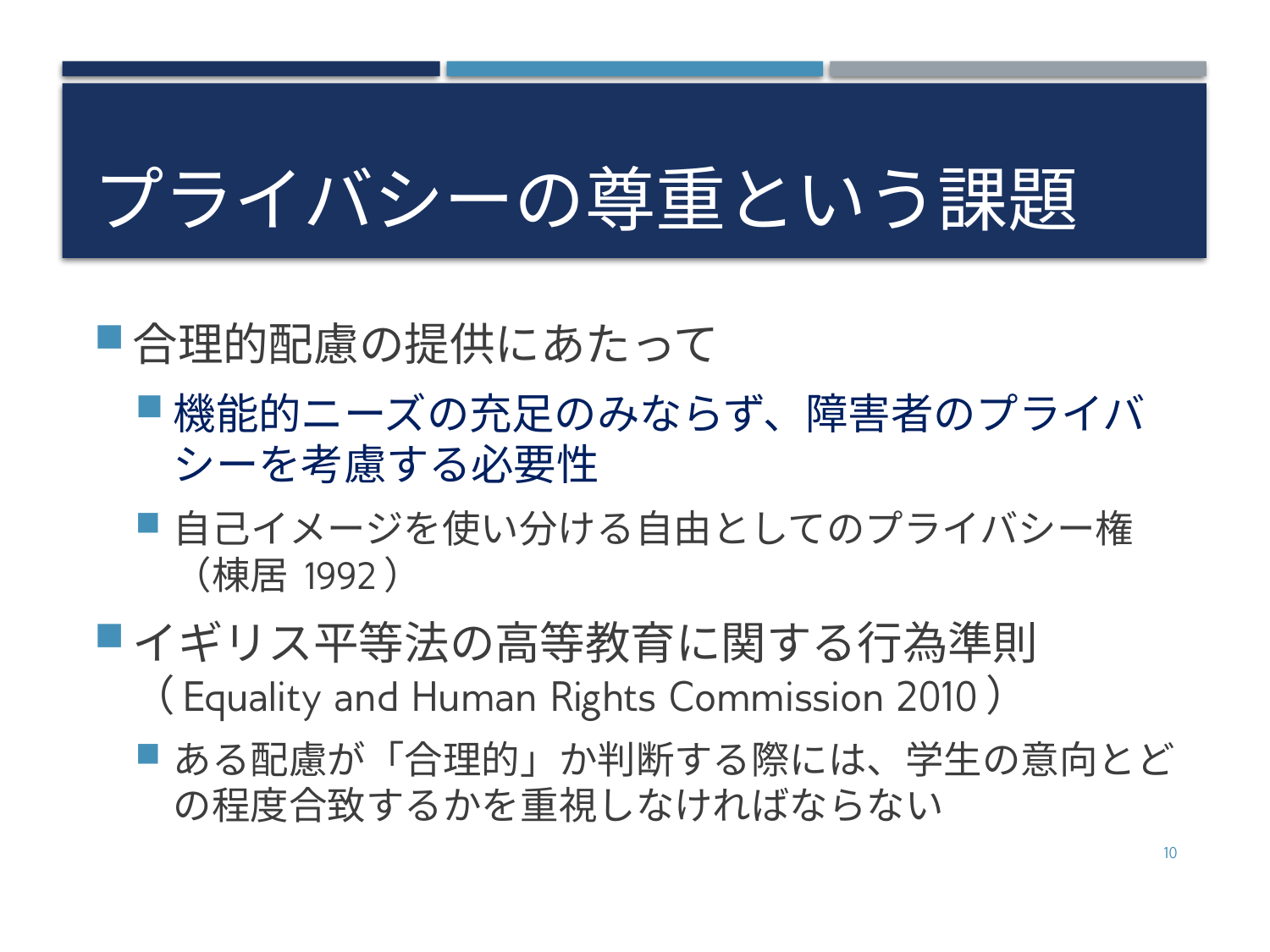

# プライバシーの尊重という課題
合理的配慮の提供にあたって
機能的ニーズの充足のみならず、障害者のプライバシーを考慮する必要性
自己イメージを使い分ける自由としてのプライバシー権（棟居 1992）
イギリス平等法の高等教育に関する行為準則（Equality and Human Rights Commission 2010）
ある配慮が「合理的」か判断する際には、学生の意向とどの程度合致するかを重視しなければならない
10